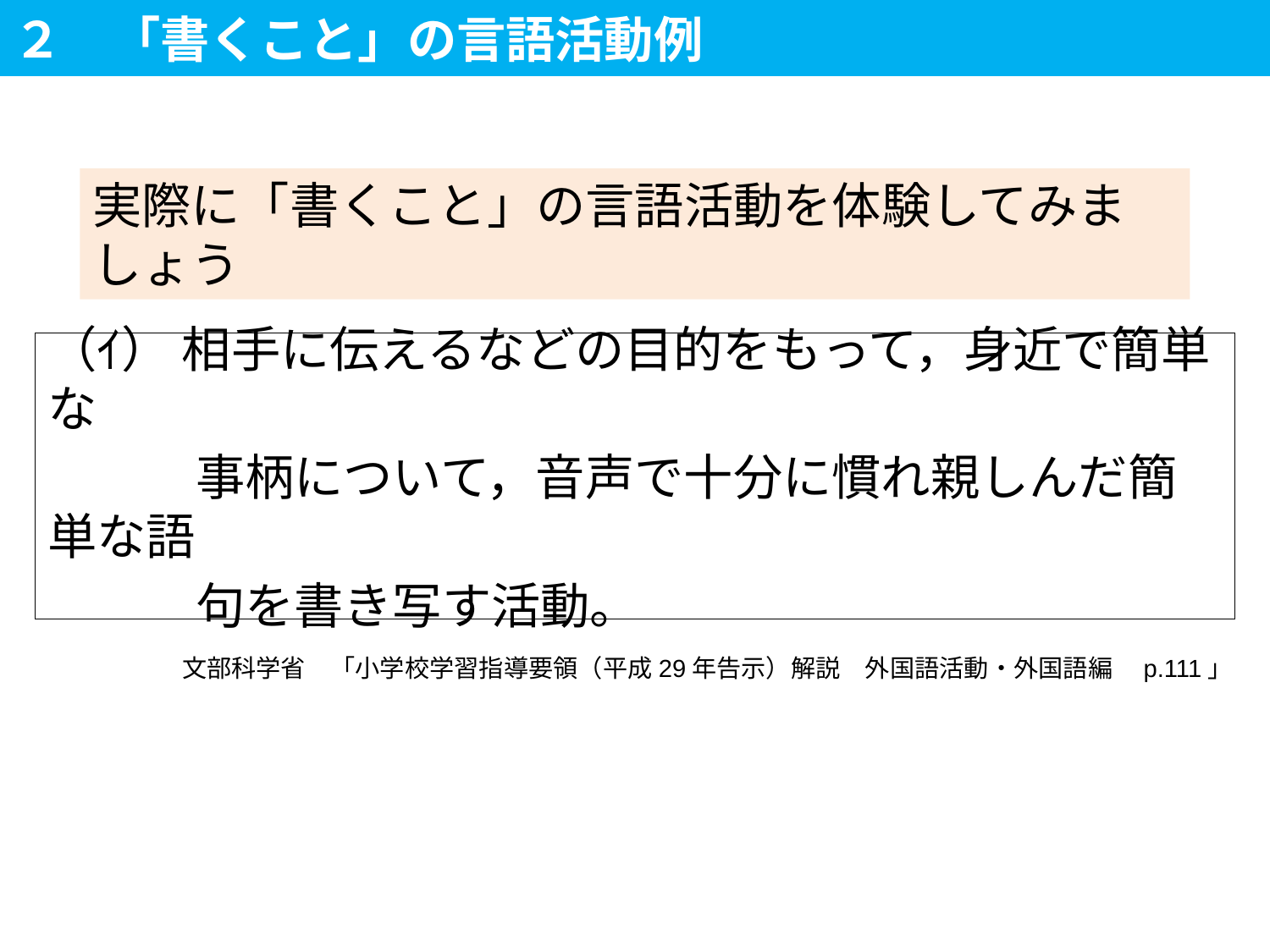

２　「書くこと」の言語活動例
実際に「書くこと」の言語活動を体験してみましょう
（ｲ） 相手に伝えるなどの目的をもって，身近で簡単な
　　　事柄について，音声で十分に慣れ親しんだ簡単な語
　　　句を書き写す活動。
文部科学省　「小学校学習指導要領（平成29年告示）解説　外国語活動・外国語編　p.111」